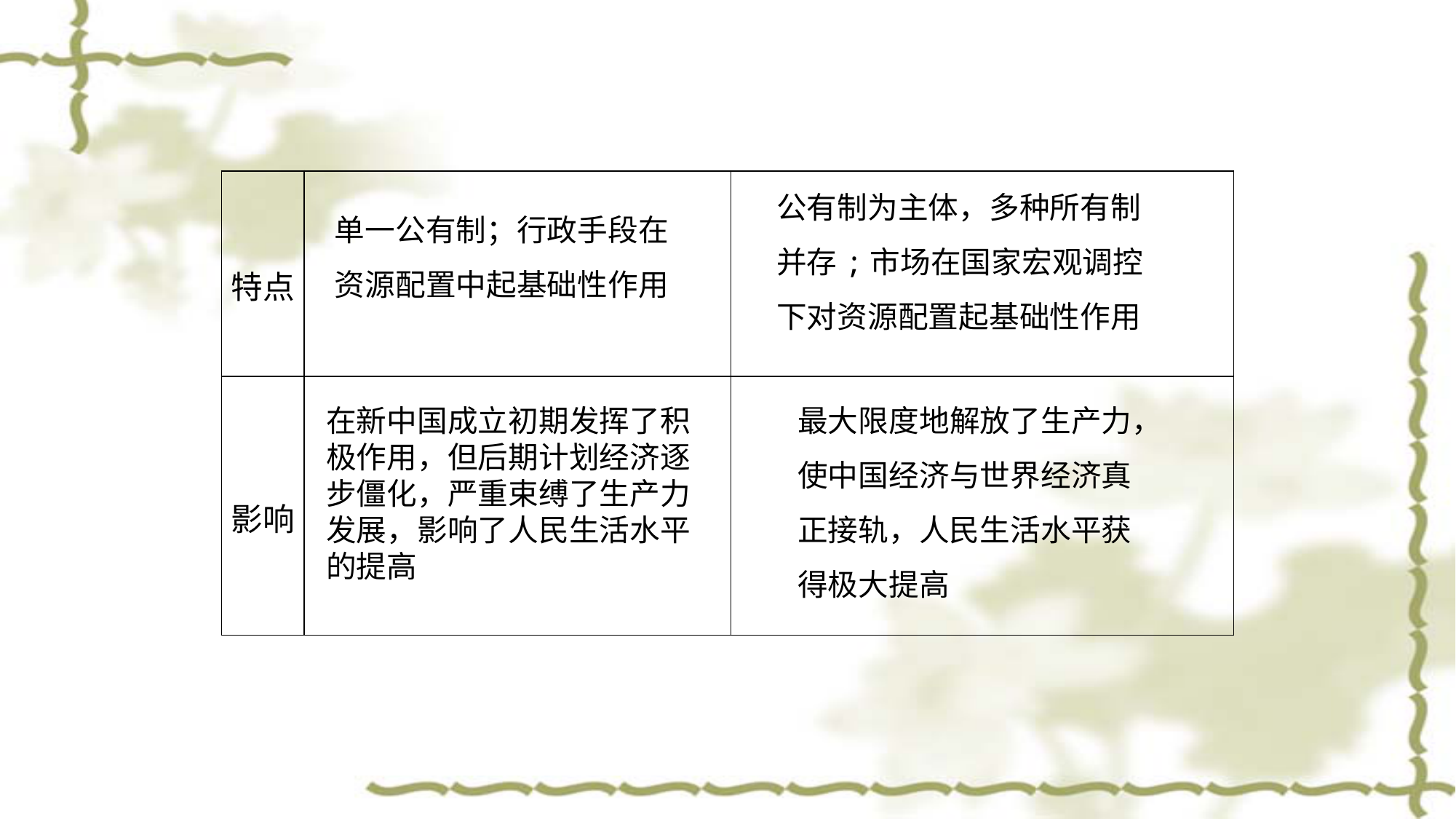

公有制为主体，多种所有制并存;市场在国家宏观调控下对资源配置起基础性作用
| 特点 |  |  |
| --- | --- | --- |
| 影响 |  |  |
单一公有制；行政手段在资源配置中起基础性作用
最大限度地解放了生产力，使中国经济与世界经济真正接轨，人民生活水平获得极大提高
在新中国成立初期发挥了积极作用，但后期计划经济逐步僵化，严重束缚了生产力发展，影响了人民生活水平的提高